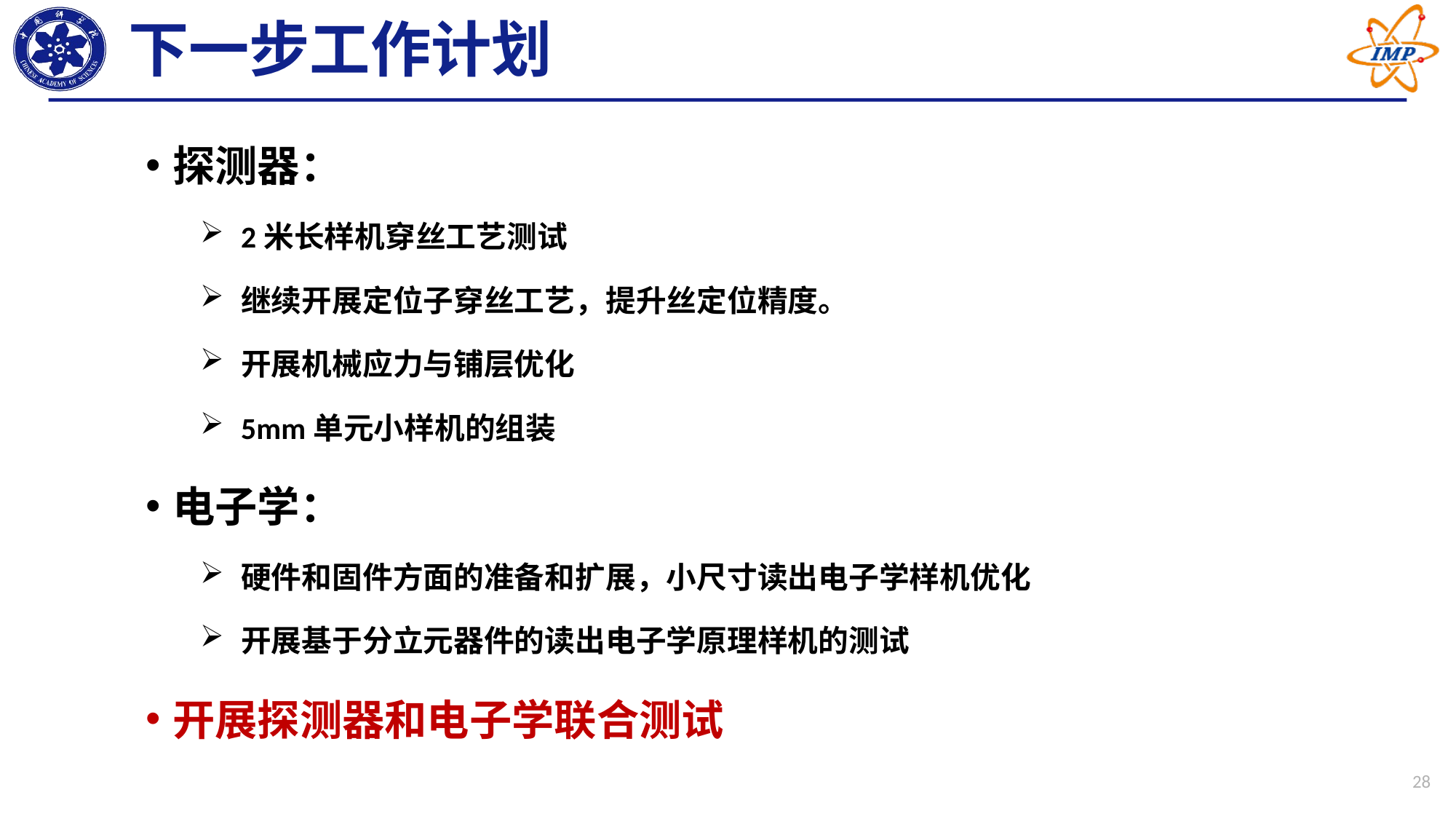

# 下一步工作计划
探测器：
2米长样机穿丝工艺测试
继续开展定位子穿丝工艺，提升丝定位精度。
开展机械应力与铺层优化
5mm单元小样机的组装
电子学：
硬件和固件方面的准备和扩展，小尺寸读出电子学样机优化
开展基于分立元器件的读出电子学原理样机的测试
开展探测器和电子学联合测试

28